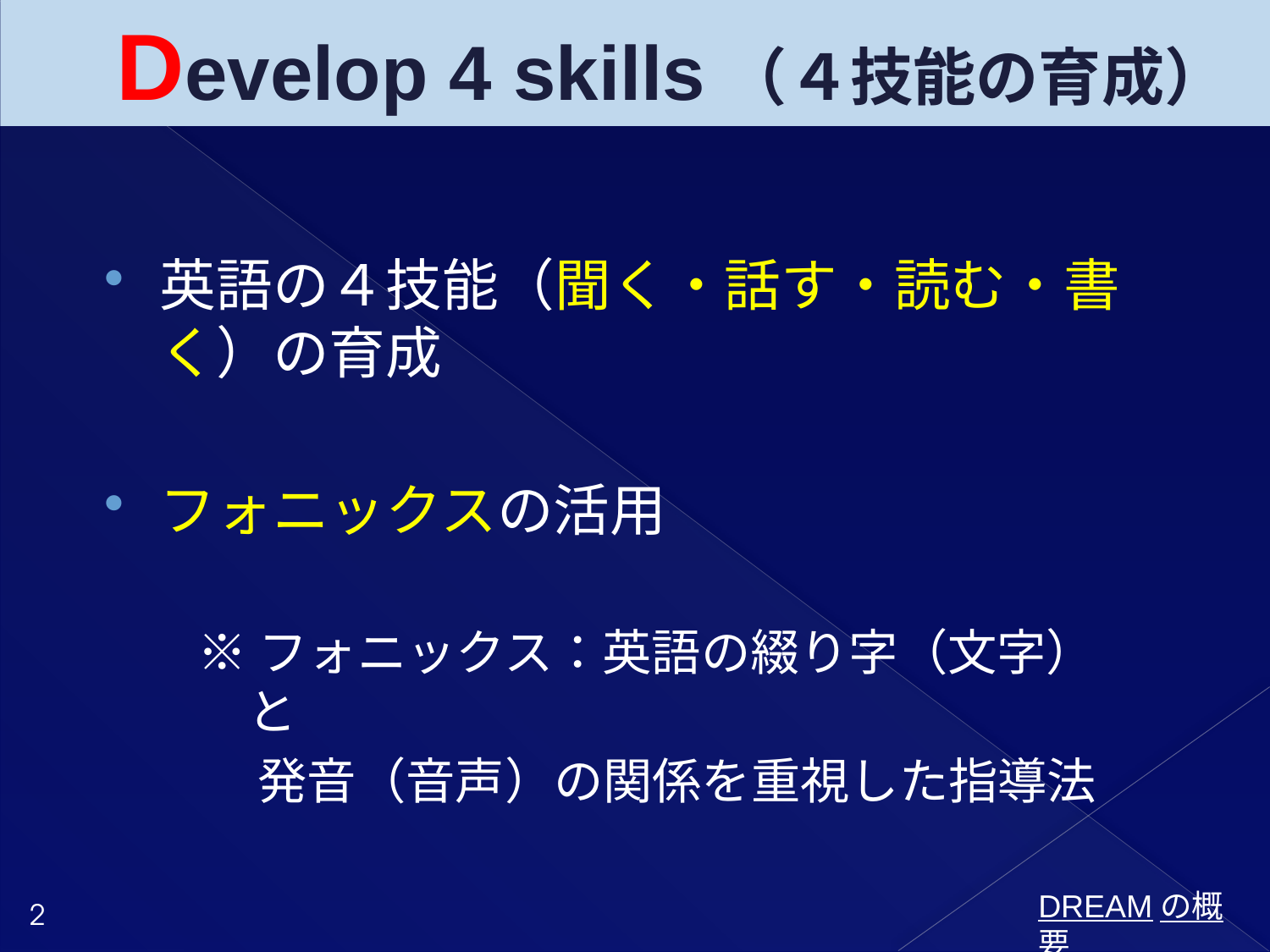

# Develop 4 skills（４技能の育成）
英語の４技能（聞く・話す・読む・書く）の育成

フォニックスの活用

※フォニックス：英語の綴り字（文字）と
　 発音（音声）の関係を重視した指導法

DREAMの概要
2